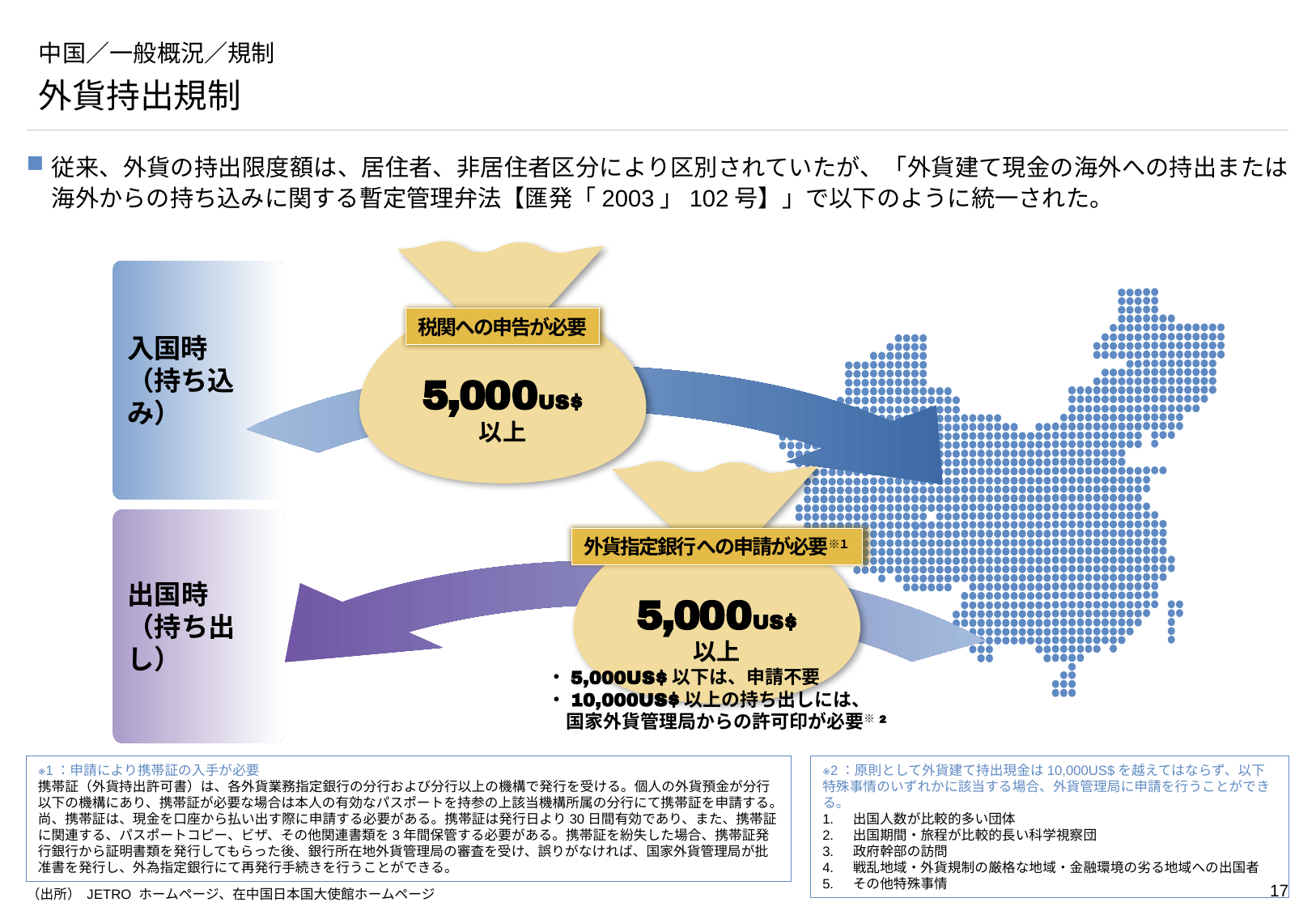

# 中国／一般概況／規制
外貨持出規制
従来、外貨の持出限度額は、居住者、非居住者区分により区別されていたが、「外貨建て現金の海外への持出または海外からの持ち込みに関する暫定管理弁法【匯発「2003」102号】」で以下のように統一された。

税関への申告が必要
5,000US$
以上
入国時
（持ち込み）

外貨指定銀行への申請が必要※１
5,000US$
以上
・5,000US$以下は、申請不要
・10,000US$以上の持ち出しには、
　国家外貨管理局からの許可印が必要※2
出国時
（持ち出し）

※1：申請により携帯証の入手が必要
携帯証（外貨持出許可書）は、各外貨業務指定銀行の分行および分行以上の機構で発行を受ける。個人の外貨預金が分行以下の機構にあり、携帯証が必要な場合は本人の有効なパスポートを持参の上該当機構所属の分行にて携帯証を申請する。尚、携帯証は、現金を口座から払い出す際に申請する必要がある。携帯証は発行日より30日間有効であり、また、携帯証に関連する、パスポートコピー、ビザ、その他関連書類を3年間保管する必要がある。携帯証を紛失した場合、携帯証発行銀行から証明書類を発行してもらった後、銀行所在地外貨管理局の審査を受け、誤りがなければ、国家外貨管理局が批准書を発行し、外為指定銀行にて再発行手続きを行うことができる。
※2：原則として外貨建て持出現金は10,000US$を越えてはならず、以下特殊事情のいずれかに該当する場合、外貨管理局に申請を行うことができる。
出国人数が比較的多い団体
出国期間・旅程が比較的長い科学視察団
政府幹部の訪問
戦乱地域・外貨規制の厳格な地域・金融環境の劣る地域への出国者
その他特殊事情
（出所） JETRO ホームページ、在中国日本国大使館ホームページ